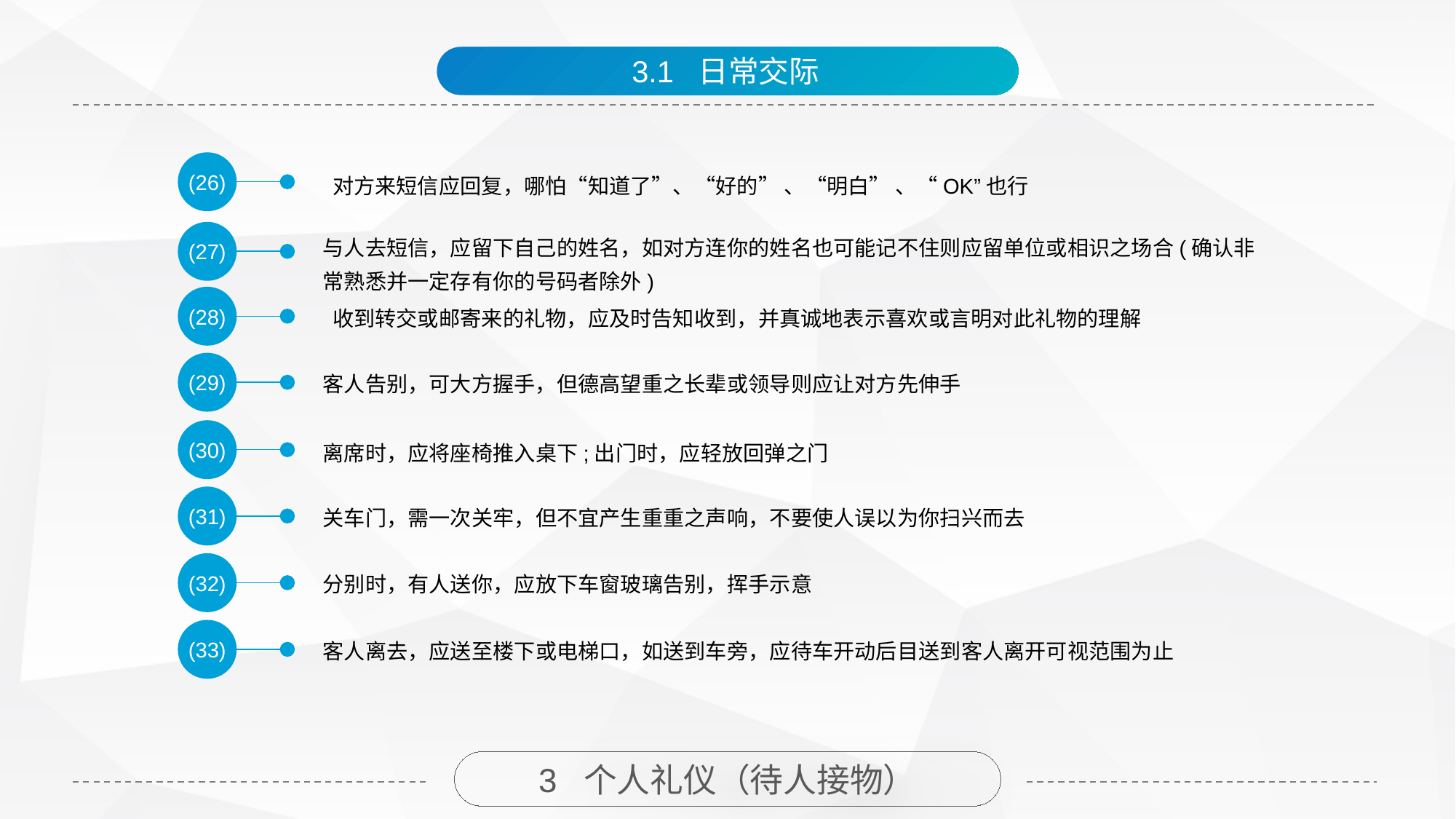

3.1  日常交际
(26)
 对方来短信应回复，哪怕“知道了”、“好的” 、“明白” 、“OK”也行
(27)
与人去短信，应留下自己的姓名，如对方连你的姓名也可能记不住则应留单位或相识之场合(确认非常熟悉并一定存有你的号码者除外)
(28)
 收到转交或邮寄来的礼物，应及时告知收到，并真诚地表示喜欢或言明对此礼物的理解
(29)
客人告别，可大方握手，但德高望重之长辈或领导则应让对方先伸手
(30)
离席时，应将座椅推入桌下;出门时，应轻放回弹之门
(31)
关车门，需一次关牢，但不宜产生重重之声响，不要使人误以为你扫兴而去
(32)
分别时，有人送你，应放下车窗玻璃告别，挥手示意
(33)
客人离去，应送至楼下或电梯口，如送到车旁，应待车开动后目送到客人离开可视范围为止
3  个人礼仪（待人接物）